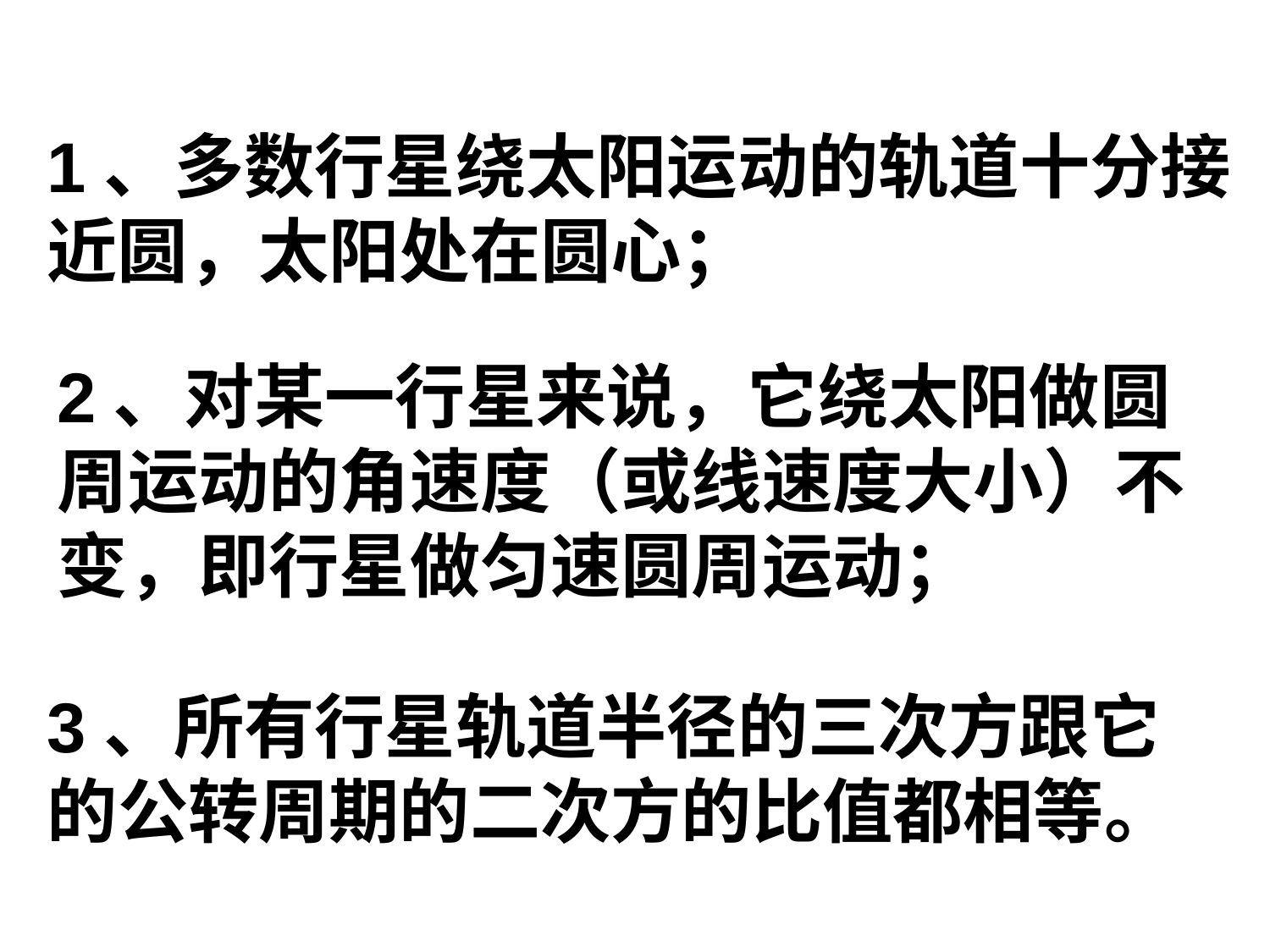

1、多数行星绕太阳运动的轨道十分接近圆，太阳处在圆心；
2、对某一行星来说，它绕太阳做圆周运动的角速度（或线速度大小）不变，即行星做匀速圆周运动；
3、所有行星轨道半径的三次方跟它的公转周期的二次方的比值都相等。